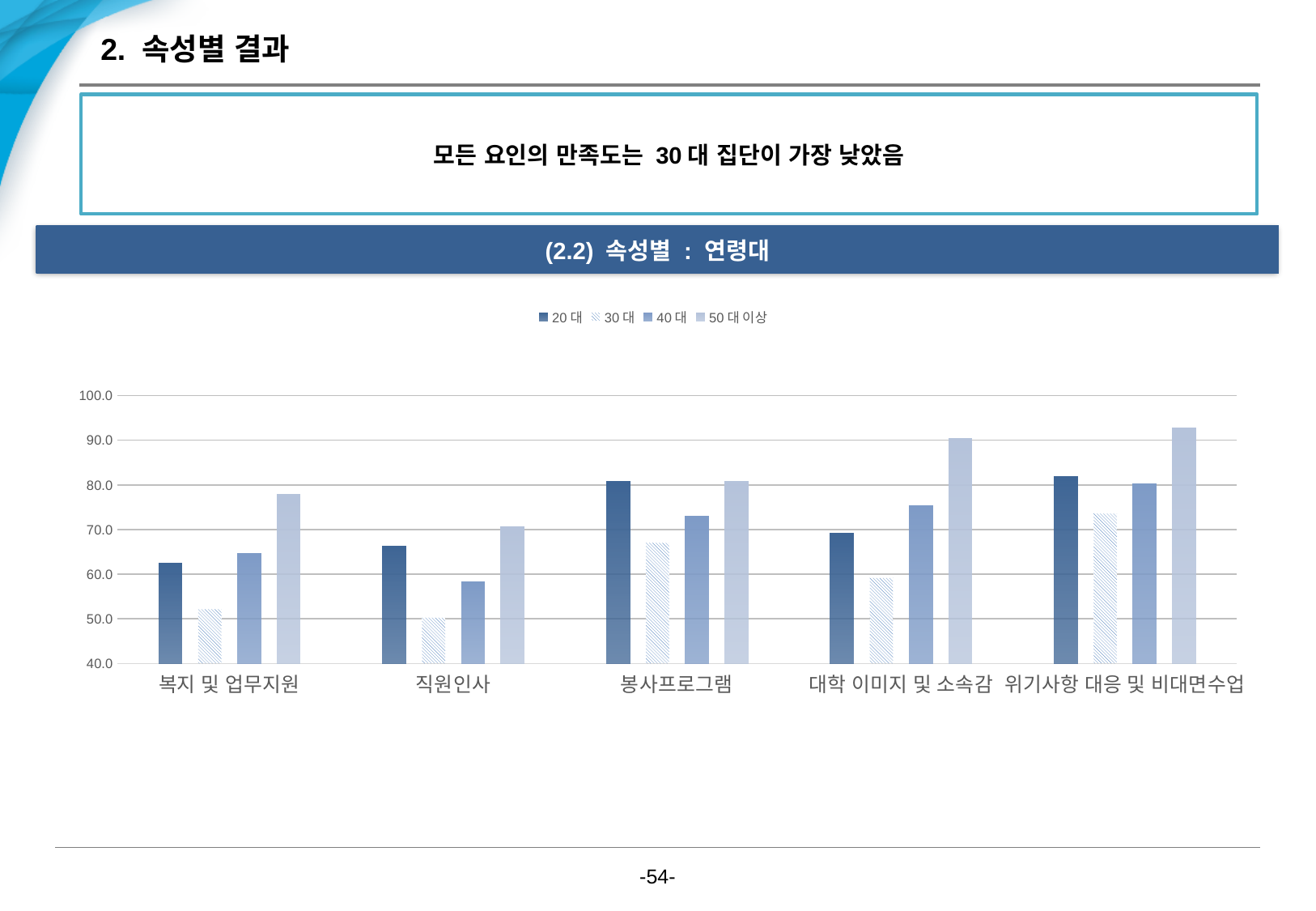

# 2. 속성별 결과

모든 요인의 만족도는 30대 집단이 가장 낮았음
(2.2) 속성별 : 연령대

### Chart

| Category | 20대 | 30대 | 40대 | 50대 이상 |
|---|---|---|---|---|
| 복지 및 업무지원 | 62.38095238214287 | 52.142857142500006 | 64.63768115869566 | 77.77777777916667 |
| 직원인사 | 66.19047619071429 | 50.23809523857143 | 58.26086956521739 | 70.555555555 |
| 봉사프로그램 | 80.71428571428571 | 67.02380952392858 | 73.04347826086956 | 80.83333333333333 |
| 대학 이미지 및 소속감 | 69.14285714285714 | 59.142857142857146 | 75.30434782608695 | 90.33333333333333 |
| 위기사항 대응 및 비대면수업 | 81.9047619042857 | 73.57142857107144 | 80.28985507173913 | 92.77777777749999 |
-54-